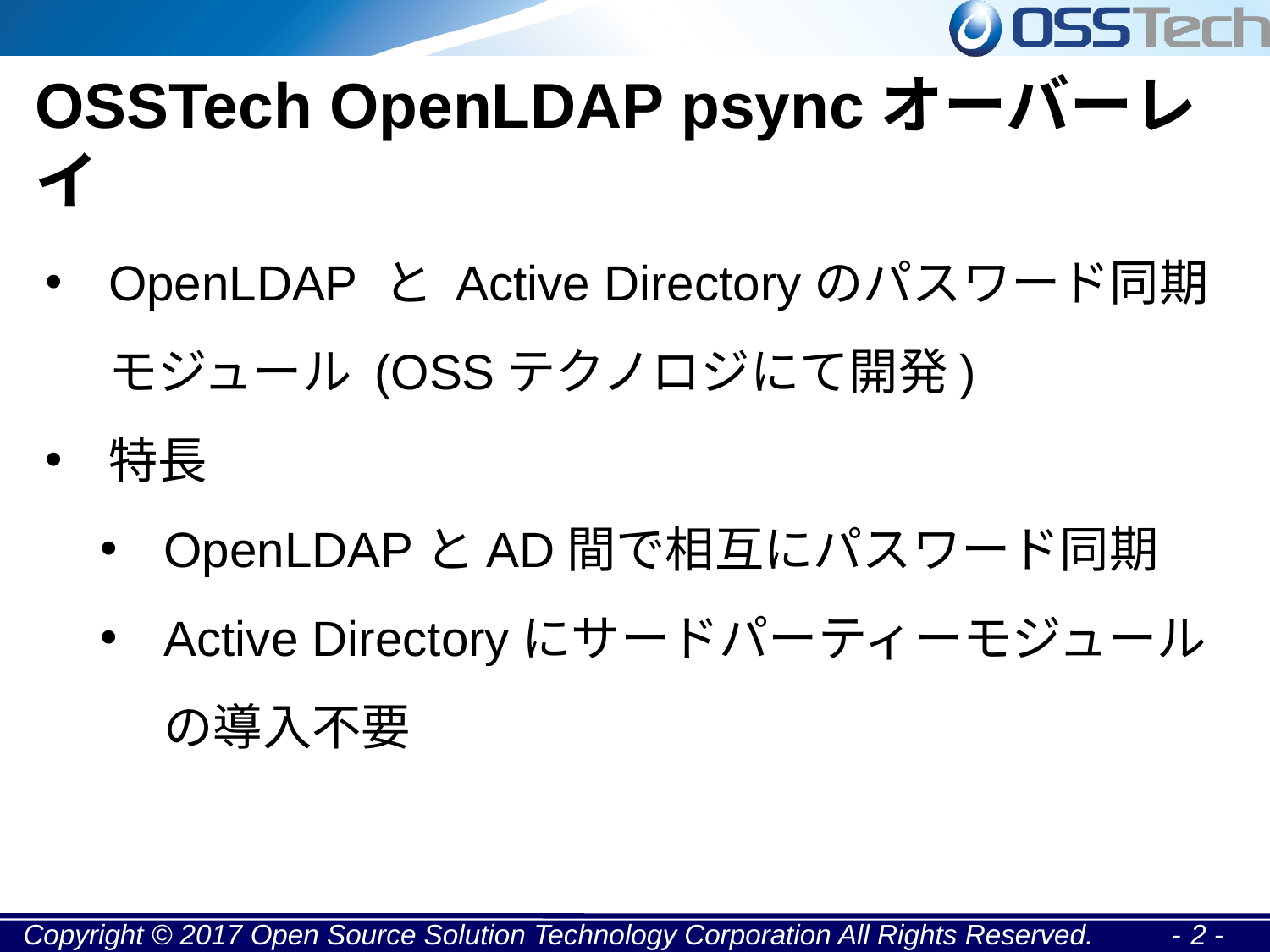

OSSTech OpenLDAP psyncオーバーレイ
OpenLDAP と Active Directoryのパスワード同期モジュール (OSSテクノロジにて開発)
特長
OpenLDAPとAD間で相互にパスワード同期
Active Directoryにサードパーティーモジュールの導入不要